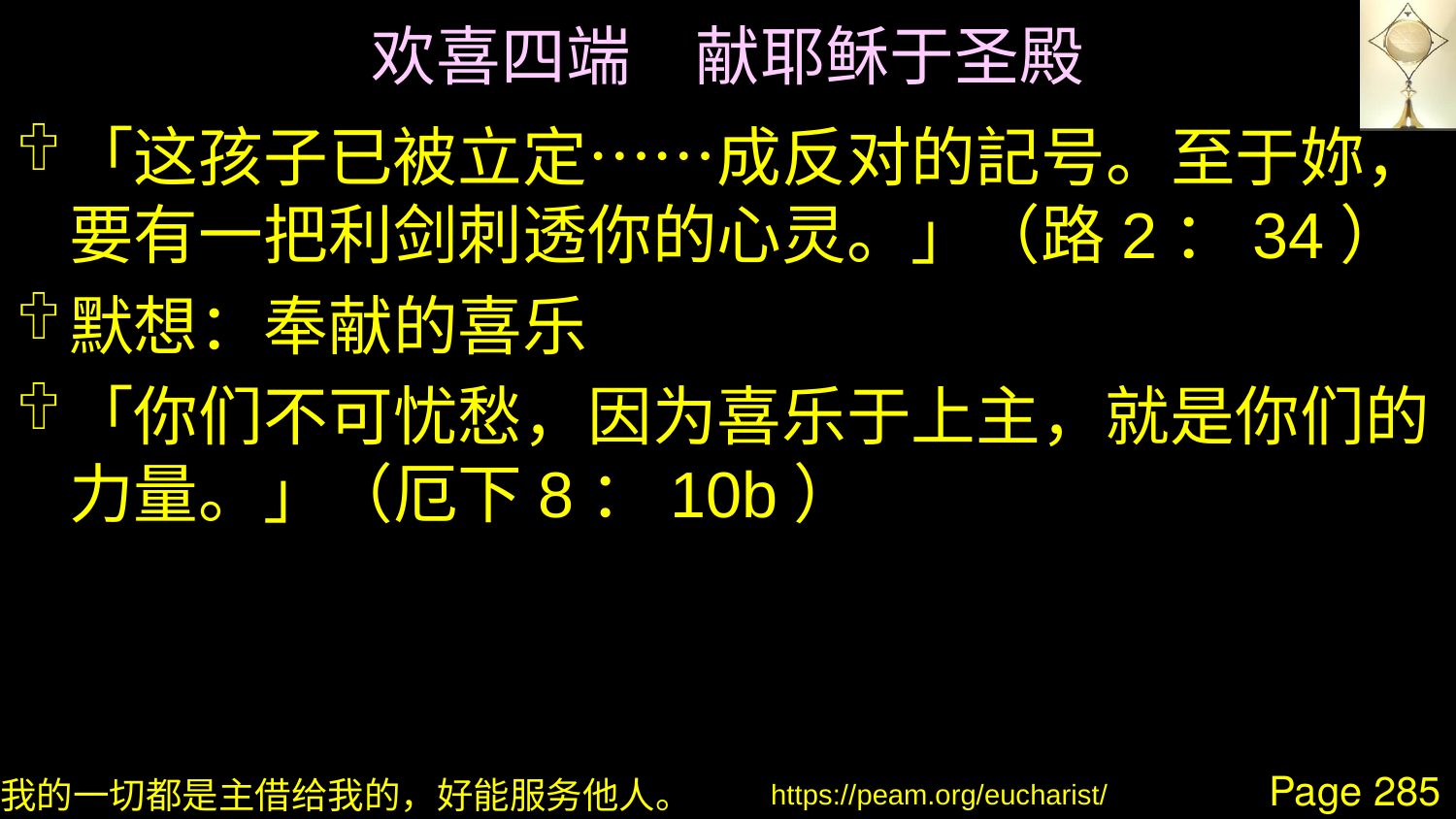

# 欢喜四端　献耶稣于圣殿
「这孩子已被立定……成反对的記号。至于妳，要有一把利剑刺透你的心灵。」（路2：34）
默想：奉献的喜乐
「你们不可忧愁，因为喜乐于上主，就是你们的力量。」（厄下8：10b）